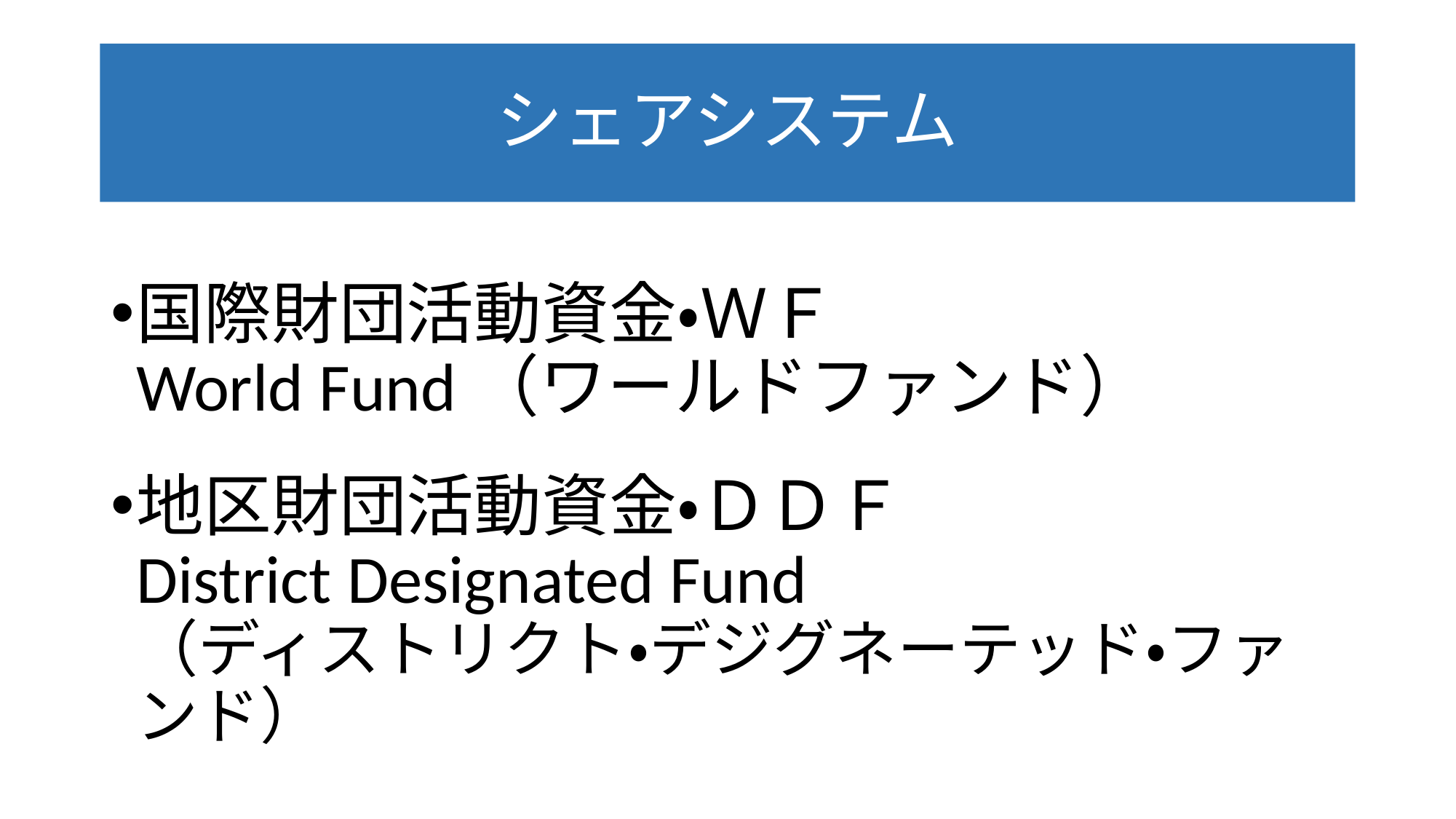

# シェアシステム
国際財団活動資金・ＷＦ
World Fund（ワールドファンド）
地区財団活動資金・ＤＤＦ
District Designated Fund
（ディストリクト・デジグネーテッド・ファンド）